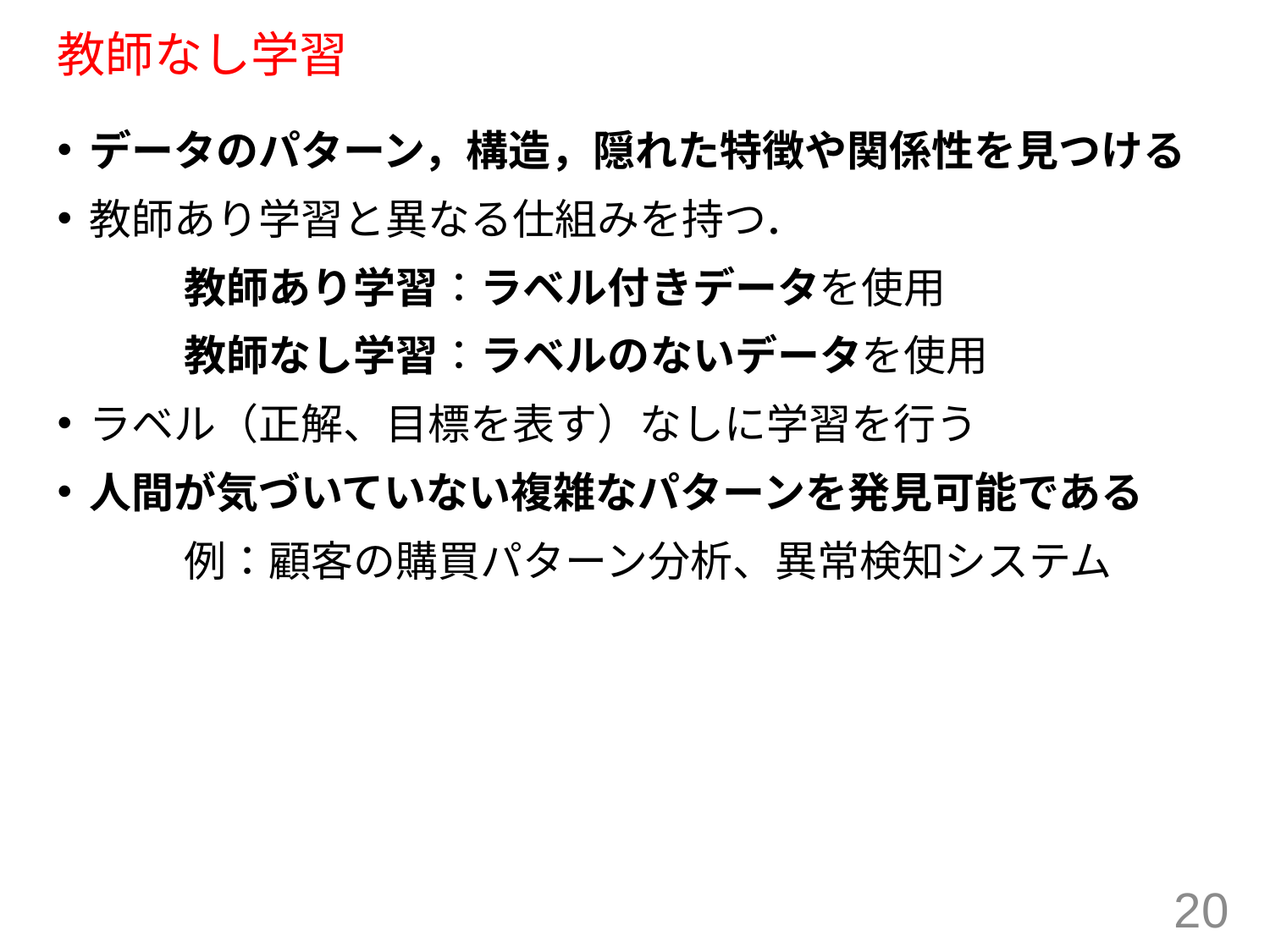

# 教師なし学習
データのパターン，構造，隠れた特徴や関係性を見つける
教師あり学習と異なる仕組みを持つ．
	教師あり学習：ラベル付きデータを使用
	教師なし学習：ラベルのないデータを使用
ラベル（正解、目標を表す）なしに学習を行う
人間が気づいていない複雑なパターンを発見可能である
	例：顧客の購買パターン分析、異常検知システム
20